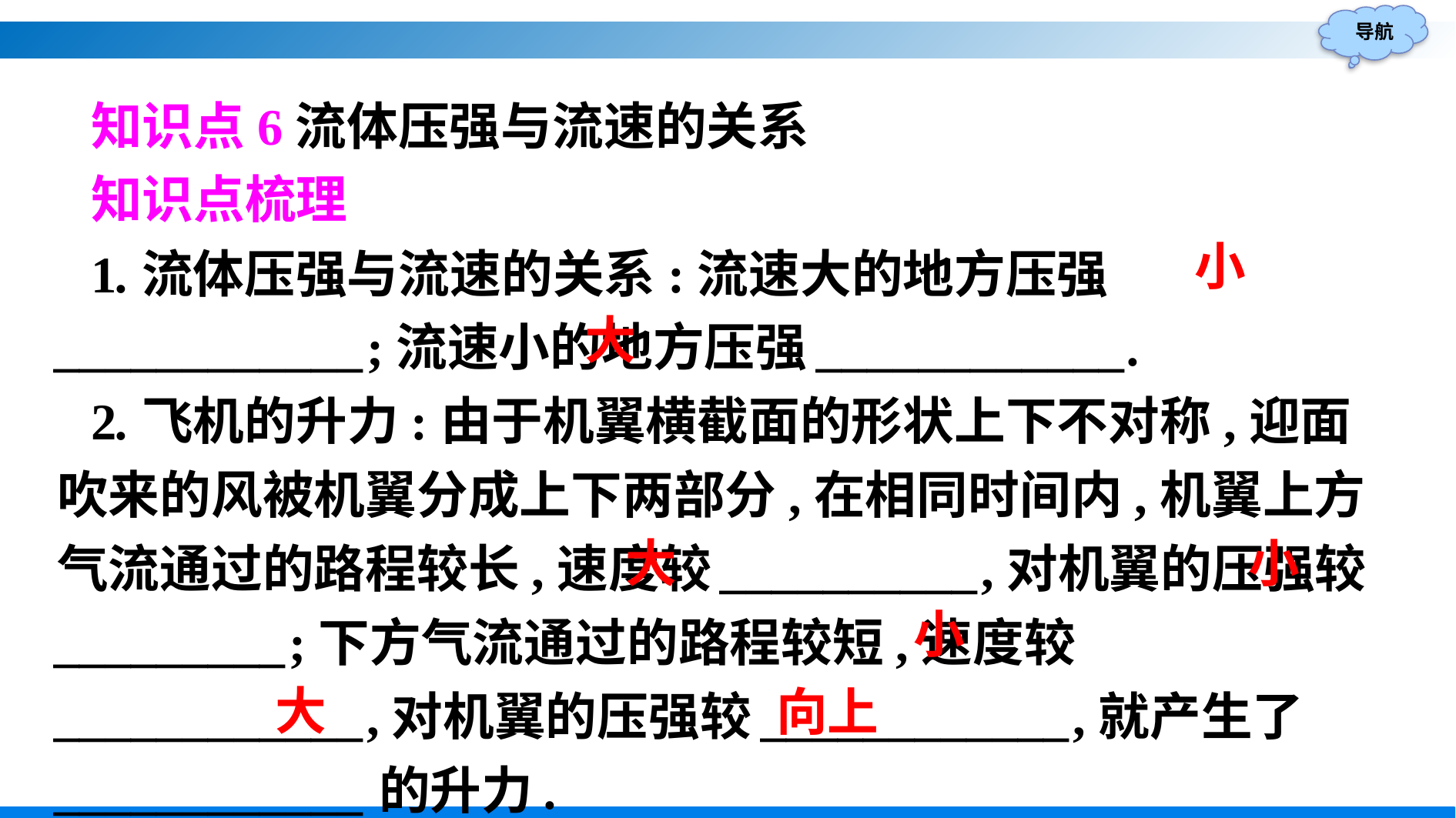

知识点6流体压强与流速的关系
知识点梳理
1.流体压强与流速的关系:流速大的地方压强____________;流速小的地方压强____________.
2.飞机的升力:由于机翼横截面的形状上下不对称,迎面吹来的风被机翼分成上下两部分,在相同时间内,机翼上方气流通过的路程较长,速度较__________,对机翼的压强较_________;下方气流通过的路程较短,速度较____________,对机翼的压强较____________,就产生了____________的升力.
小
大
大
小
小
大
向上